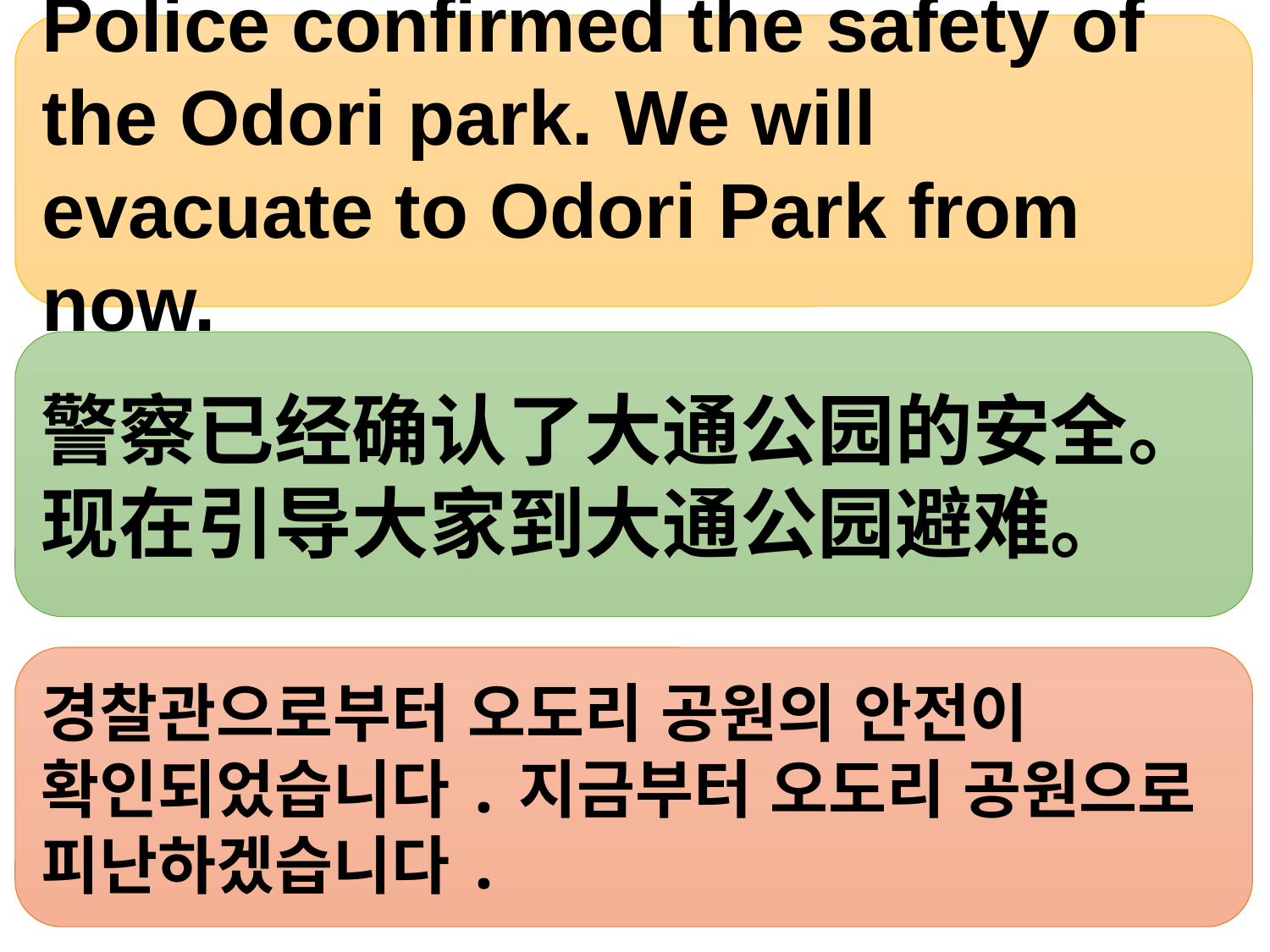

Police confirmed the safety of the Odori park. We will evacuate to Odori Park from now.
警察已经确认了大通公园的安全。
现在引导大家到大通公园避难。
경찰관으로부터 오도리 공원의 안전이 확인되었습니다.지금부터 오도리 공원으로 피난하겠습니다.